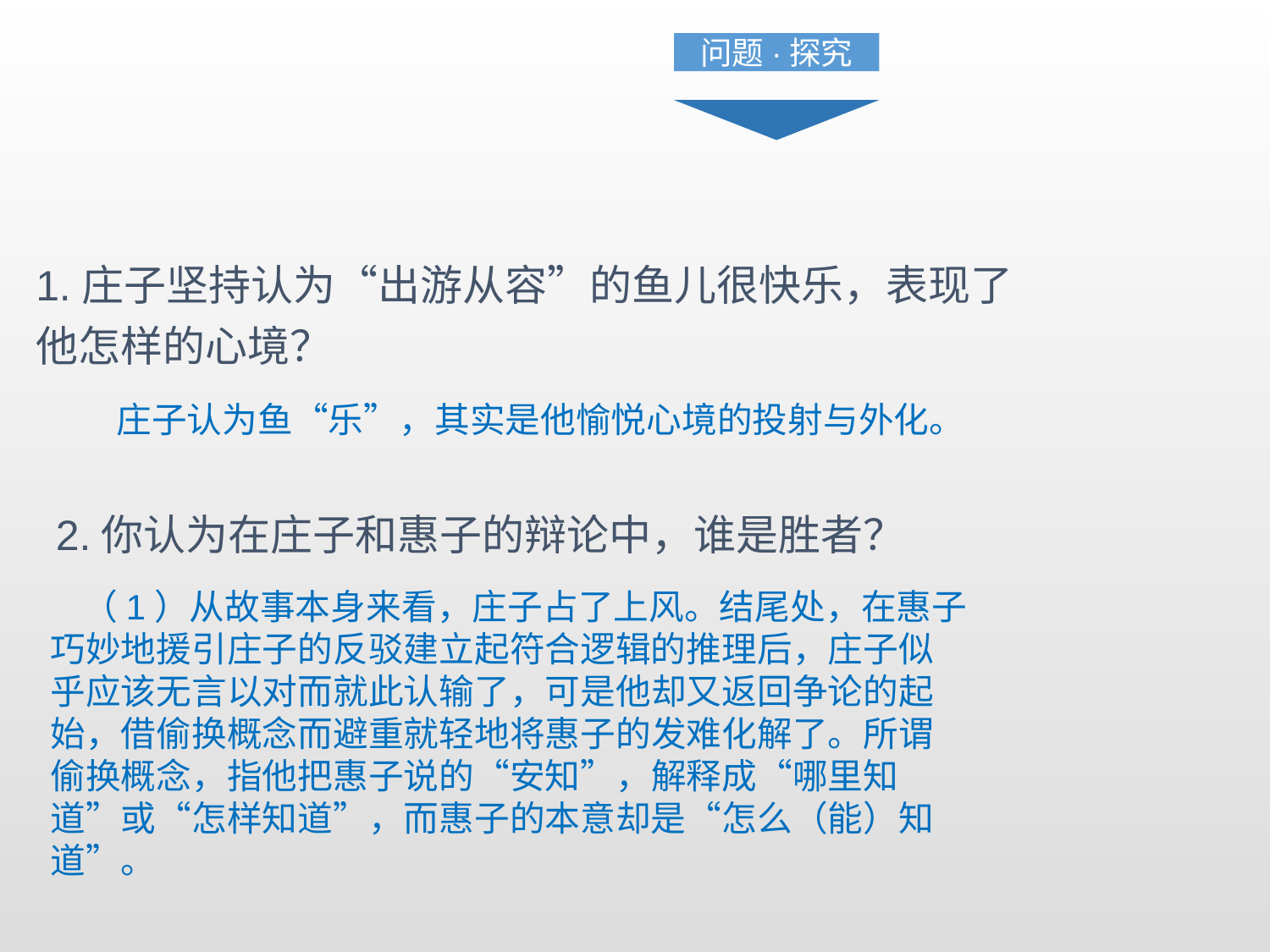

问题·探究

1.庄子坚持认为“出游从容”的鱼儿很快乐，表现了他怎样的心境？
    庄子认为鱼“乐”，其实是他愉悦心境的投射与外化。
2.你认为在庄子和惠子的辩论中，谁是胜者？
   （1）从故事本身来看，庄子占了上风。结尾处，在惠子巧妙地援引庄子的反驳建立起符合逻辑的推理后，庄子似乎应该无言以对而就此认输了，可是他却又返回争论的起始，借偷换概念而避重就轻地将惠子的发难化解了。所谓偷换概念，指他把惠子说的“安知”，解释成“哪里知道”或“怎样知道”，而惠子的本意却是“怎么（能）知道”。